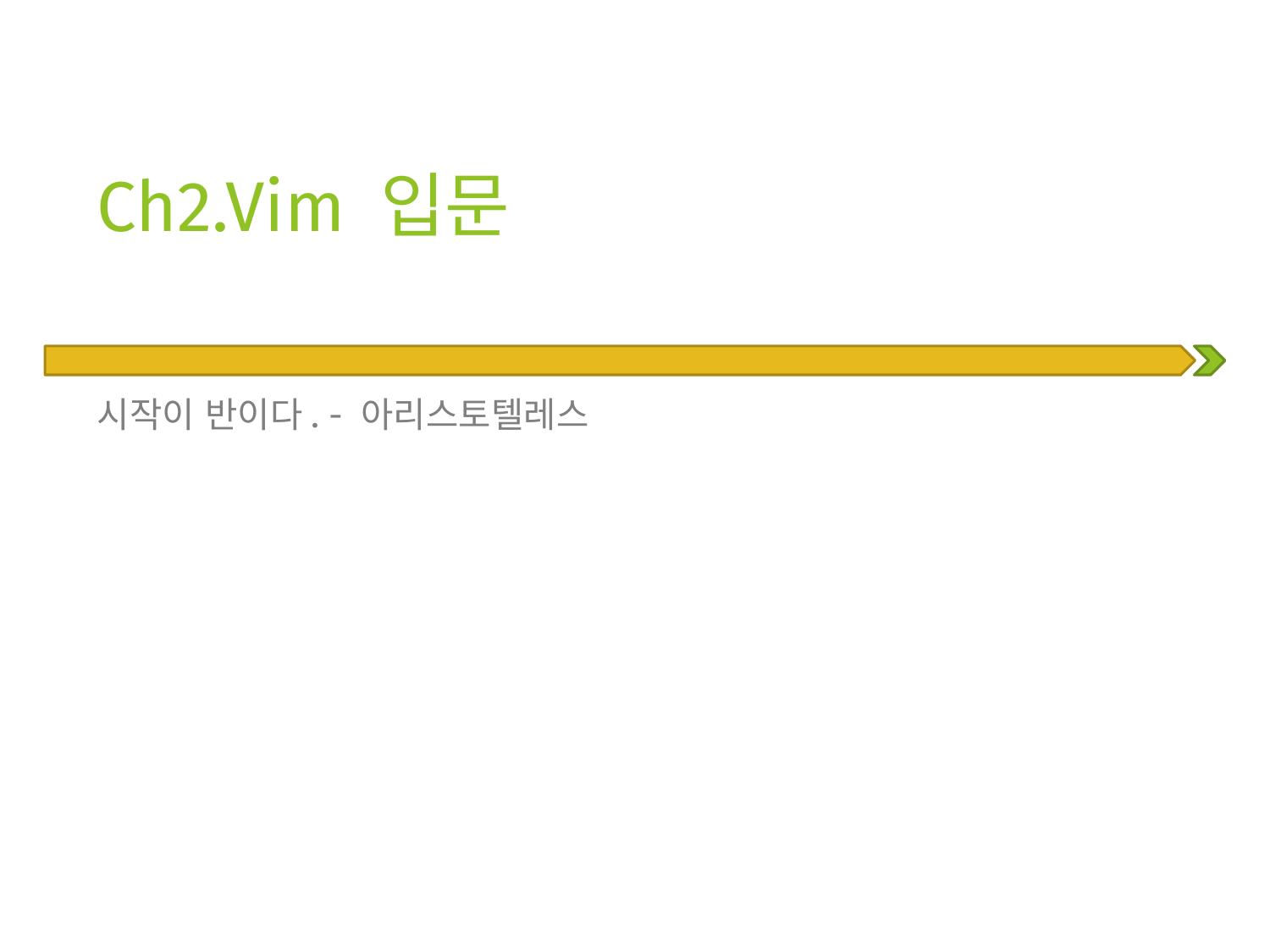

# Ch2.Vim 입문
시작이 반이다. - 아리스토텔레스